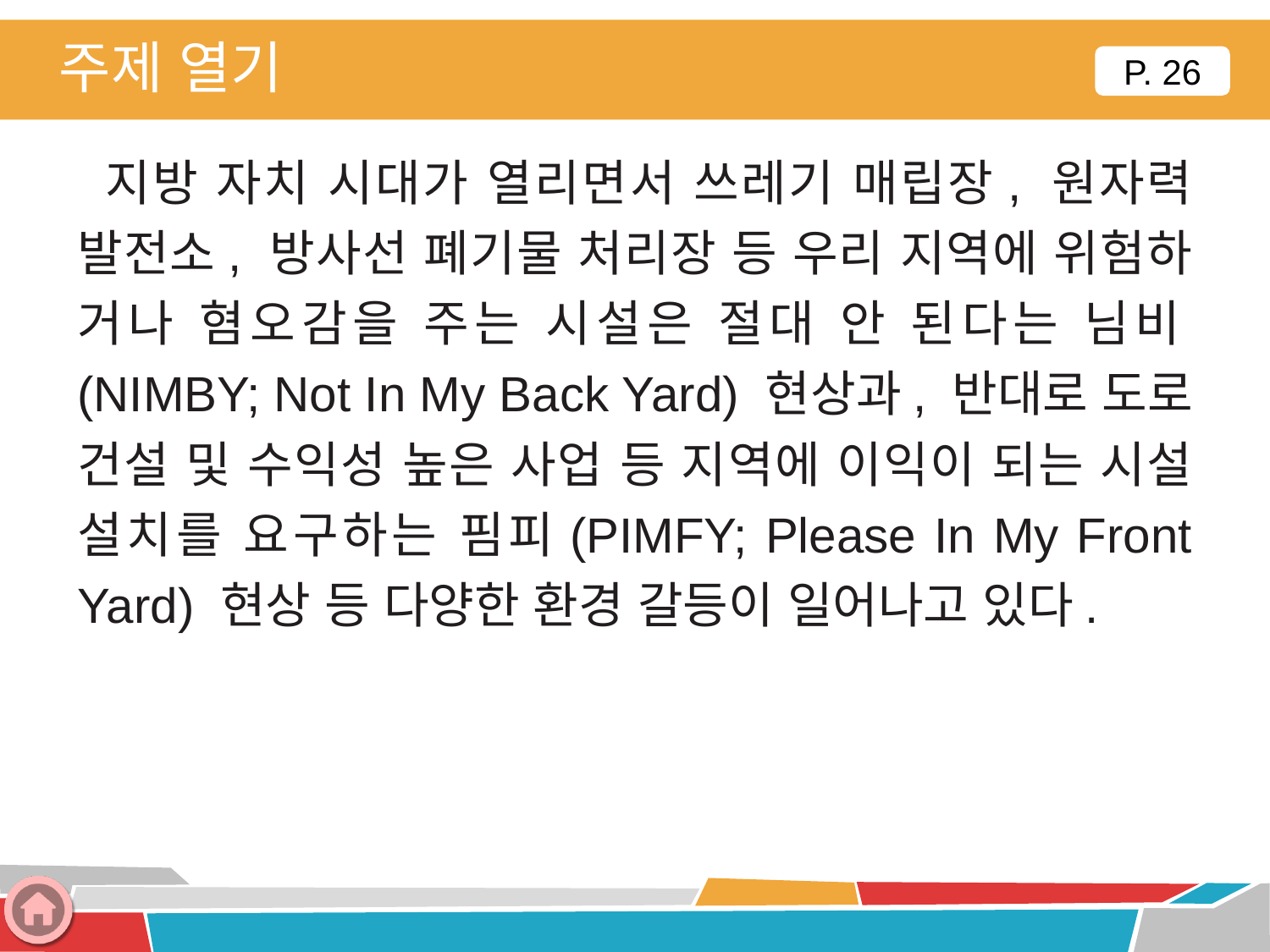

주제 열기

P. 26
 지방 자치 시대가 열리면서 쓰레기 매립장, 원자력 발전소, 방사선 폐기물 처리장 등 우리 지역에 위험하 거나 혐오감을 주는 시설은 절대 안 된다는 님비(NIMBY; Not In My Back Yard) 현상과, 반대로 도로 건설 및 수익성 높은 사업 등 지역에 이익이 되는 시설 설치를 요구하는 핌피(PIMFY; Please In My Front Yard) 현상 등 다양한 환경 갈등이 일어나고 있다.